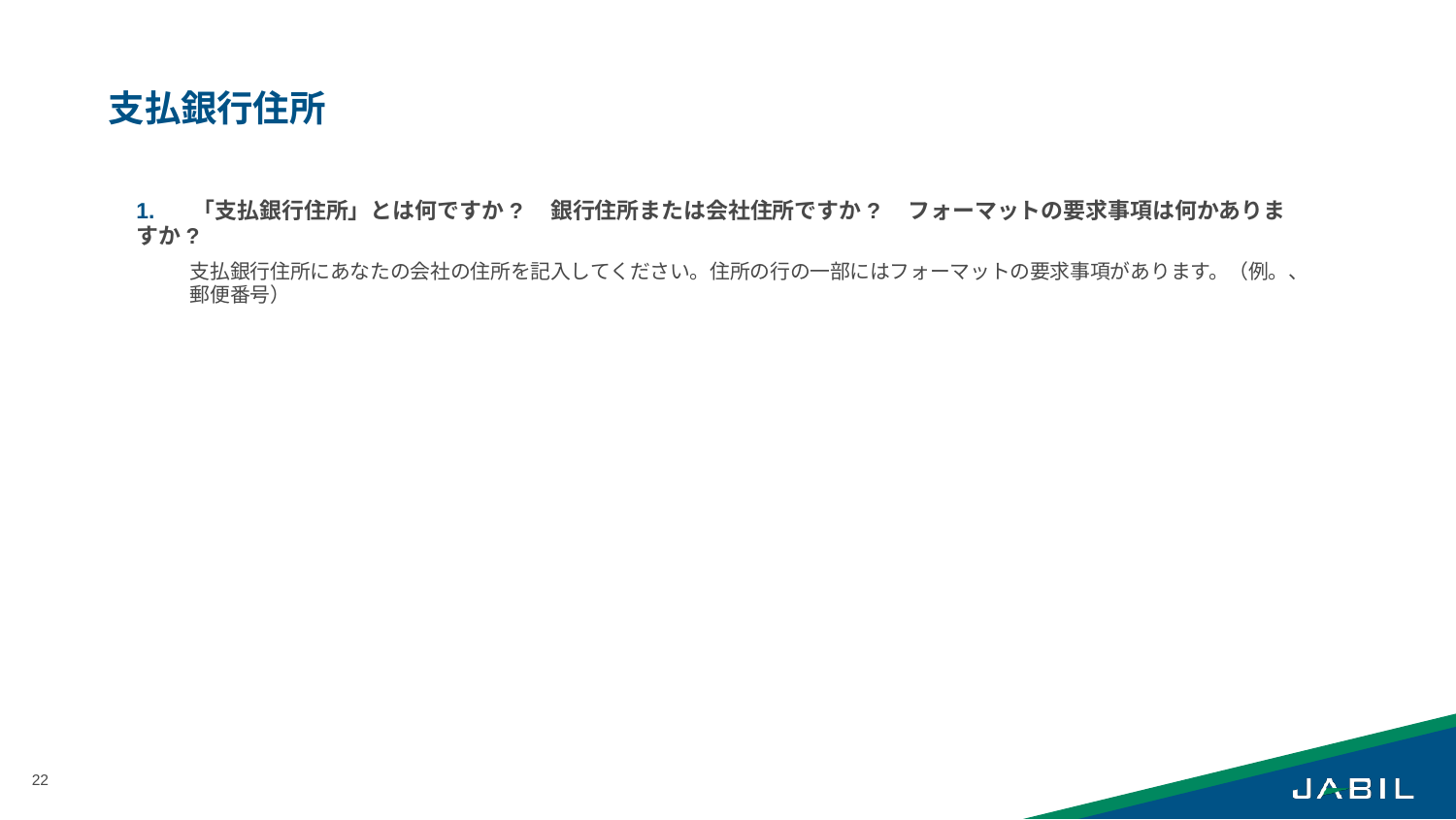

# 支払銀行住所
1.	「支払銀行住所」とは何ですか?　銀行住所または会社住所ですか?　フォーマットの要求事項は何かありますか?
支払銀行住所にあなたの会社の住所を記入してください。住所の行の一部にはフォーマットの要求事項があります。（例。、郵便番号）
22